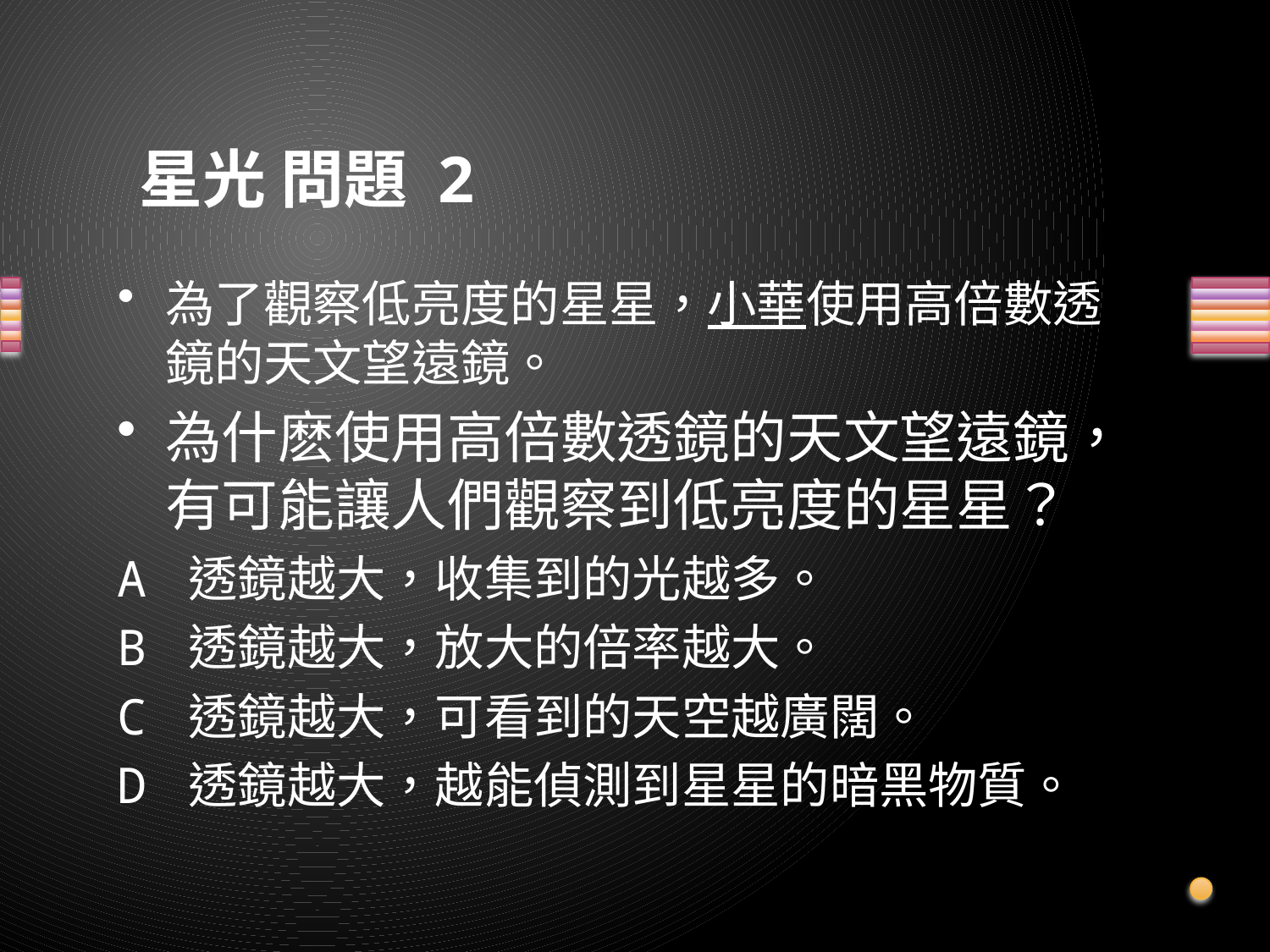

# 星光 問題 2
為了觀察低亮度的星星，小華使用高倍數透鏡的天文望遠鏡。
為什麽使用高倍數透鏡的天文望遠鏡，有可能讓人們觀察到低亮度的星星？
A 透鏡越大，收集到的光越多。
B 透鏡越大，放大的倍率越大。
C 透鏡越大，可看到的天空越廣闊。
D 透鏡越大，越能偵測到星星的暗黑物質。